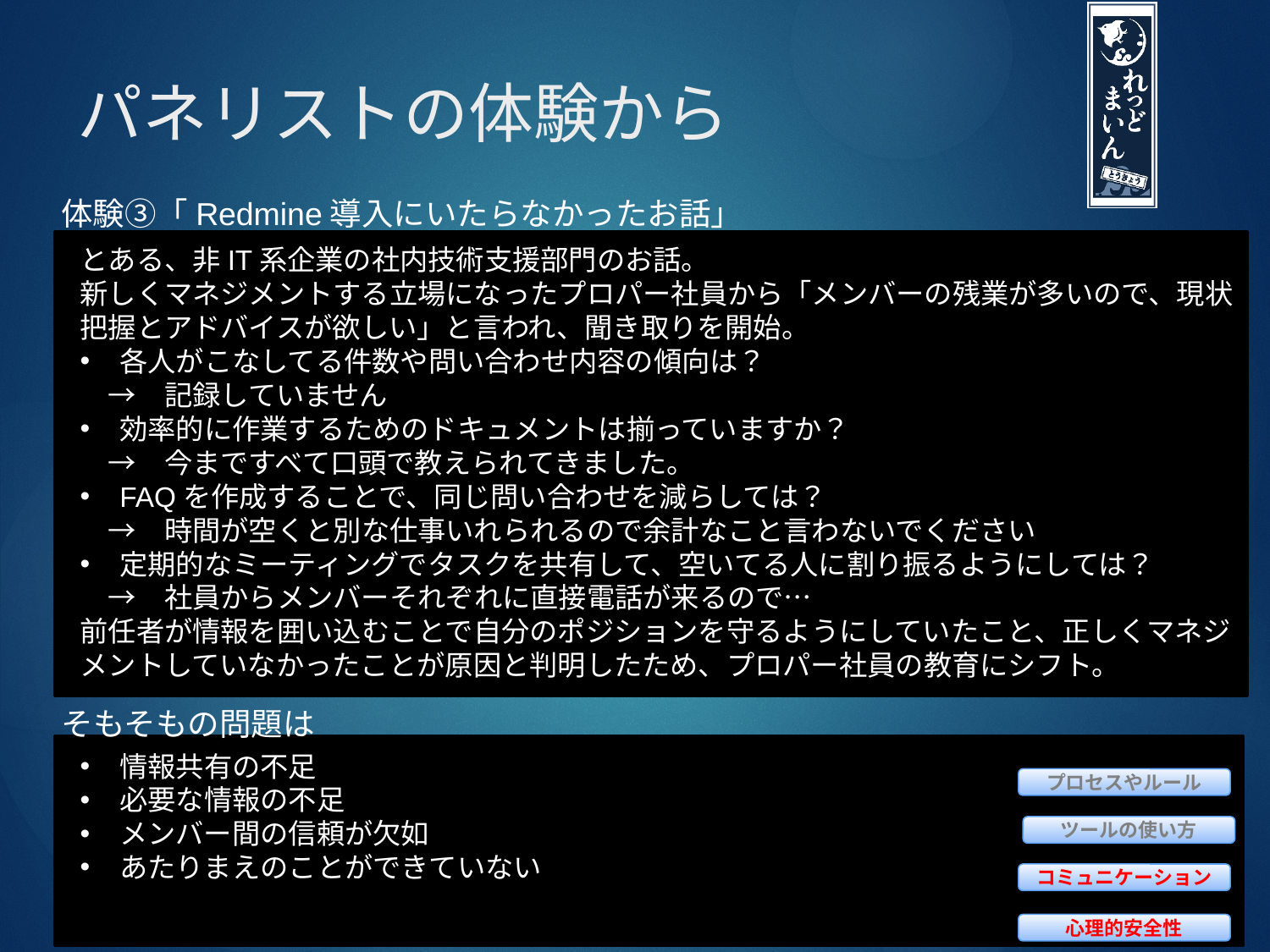

# パネリストの体験から
体験③「Redmine導入にいたらなかったお話」

とある、非IT系企業の社内技術支援部門のお話。
新しくマネジメントする立場になったプロパー社員から「メンバーの残業が多いので、現状把握とアドバイスが欲しい」と言われ、聞き取りを開始。
各人がこなしてる件数や問い合わせ内容の傾向は？
　→　記録していません
効率的に作業するためのドキュメントは揃っていますか？
　→　今まですべて口頭で教えられてきました。
FAQを作成することで、同じ問い合わせを減らしては？
　→　時間が空くと別な仕事いれられるので余計なこと言わないでください
定期的なミーティングでタスクを共有して、空いてる人に割り振るようにしては？
　→　社員からメンバーそれぞれに直接電話が来るので…
前任者が情報を囲い込むことで自分のポジションを守るようにしていたこと、正しくマネジメントしていなかったことが原因と判明したため、プロパー社員の教育にシフト。
そもそもの問題は

情報共有の不足
必要な情報の不足
メンバー間の信頼が欠如
あたりまえのことができていない
プロセスやルール
ツールの使い方
コミュニケーション
心理的安全性